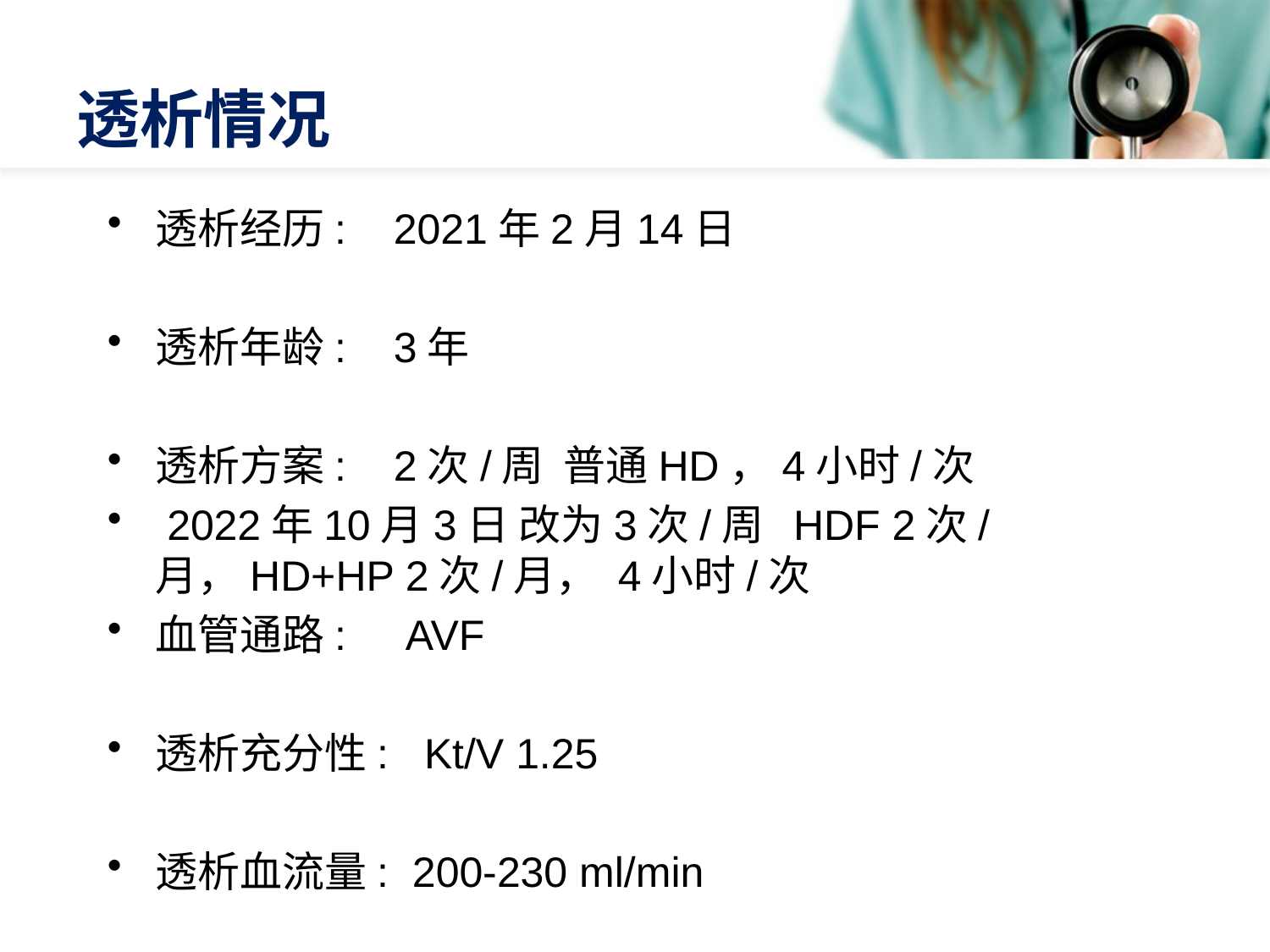

# 透析情况
透析经历:    2021年2月14日

透析年龄:    3年

透析方案:    2次/周  普通HD，4小时/次
 2022年10月3日 改为3次/周  HDF 2次/月，HD+HP 2次/月， 4小时/次
血管通路:     AVF

透析充分性:   Kt/V 1.25

透析血流量:  200-230 ml/min